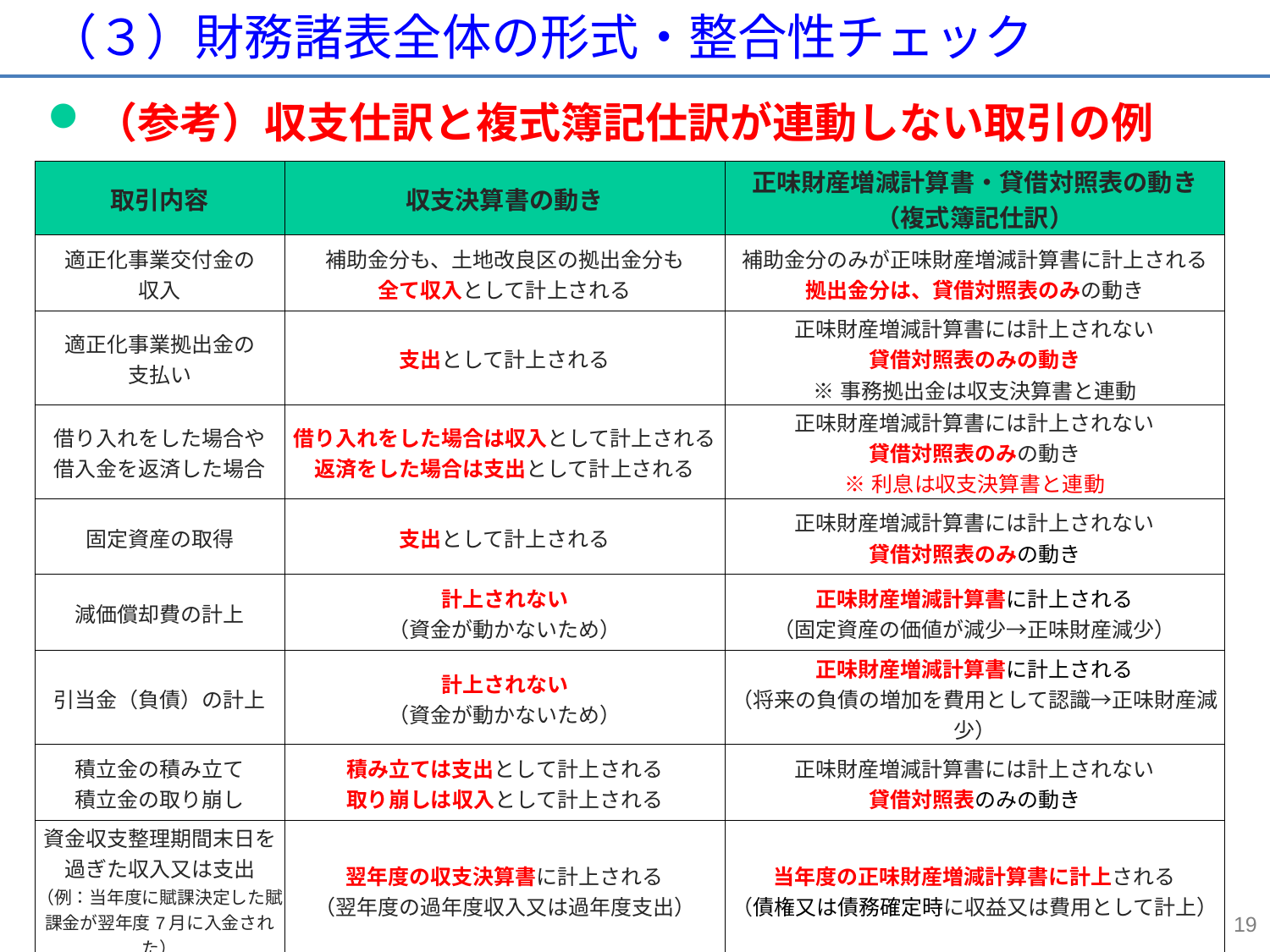

# （３）財務諸表全体の形式・整合性チェック
（参考）収支仕訳と複式簿記仕訳が連動しない取引の例
| 取引内容 | 収支決算書の動き | 正味財産増減計算書・貸借対照表の動き （複式簿記仕訳） |
| --- | --- | --- |
| 適正化事業交付金の 収入 | 補助金分も、土地改良区の拠出金分も 全て収入として計上される | 補助金分のみが正味財産増減計算書に計上される 拠出金分は、貸借対照表のみの動き |
| 適正化事業拠出金の 支払い | 支出として計上される | 正味財産増減計算書には計上されない 貸借対照表のみの動き ※事務拠出金は収支決算書と連動 |
| 借り入れをした場合や 借入金を返済した場合 | 借り入れをした場合は収入として計上される 返済をした場合は支出として計上される | 正味財産増減計算書には計上されない 貸借対照表のみの動き ※利息は収支決算書と連動 |
| 固定資産の取得 | 支出として計上される | 正味財産増減計算書には計上されない 貸借対照表のみの動き |
| 減価償却費の計上 | 計上されない （資金が動かないため） | 正味財産増減計算書に計上される （固定資産の価値が減少→正味財産減少） |
| 引当金（負債）の計上 | 計上されない （資金が動かないため） | 正味財産増減計算書に計上される （将来の負債の増加を費用として認識→正味財産減少） |
| 積立金の積み立て 積立金の取り崩し | 積み立ては支出として計上される 取り崩しは収入として計上される | 正味財産増減計算書には計上されない 貸借対照表のみの動き |
| 資金収支整理期間末日を過ぎた収入又は支出 （例：当年度に賦課決定した賦課金が翌年度7月に入金された） | 翌年度の収支決算書に計上される （翌年度の過年度収入又は過年度支出） | 当年度の正味財産増減計算書に計上される （債権又は債務確定時に収益又は費用として計上） |
19